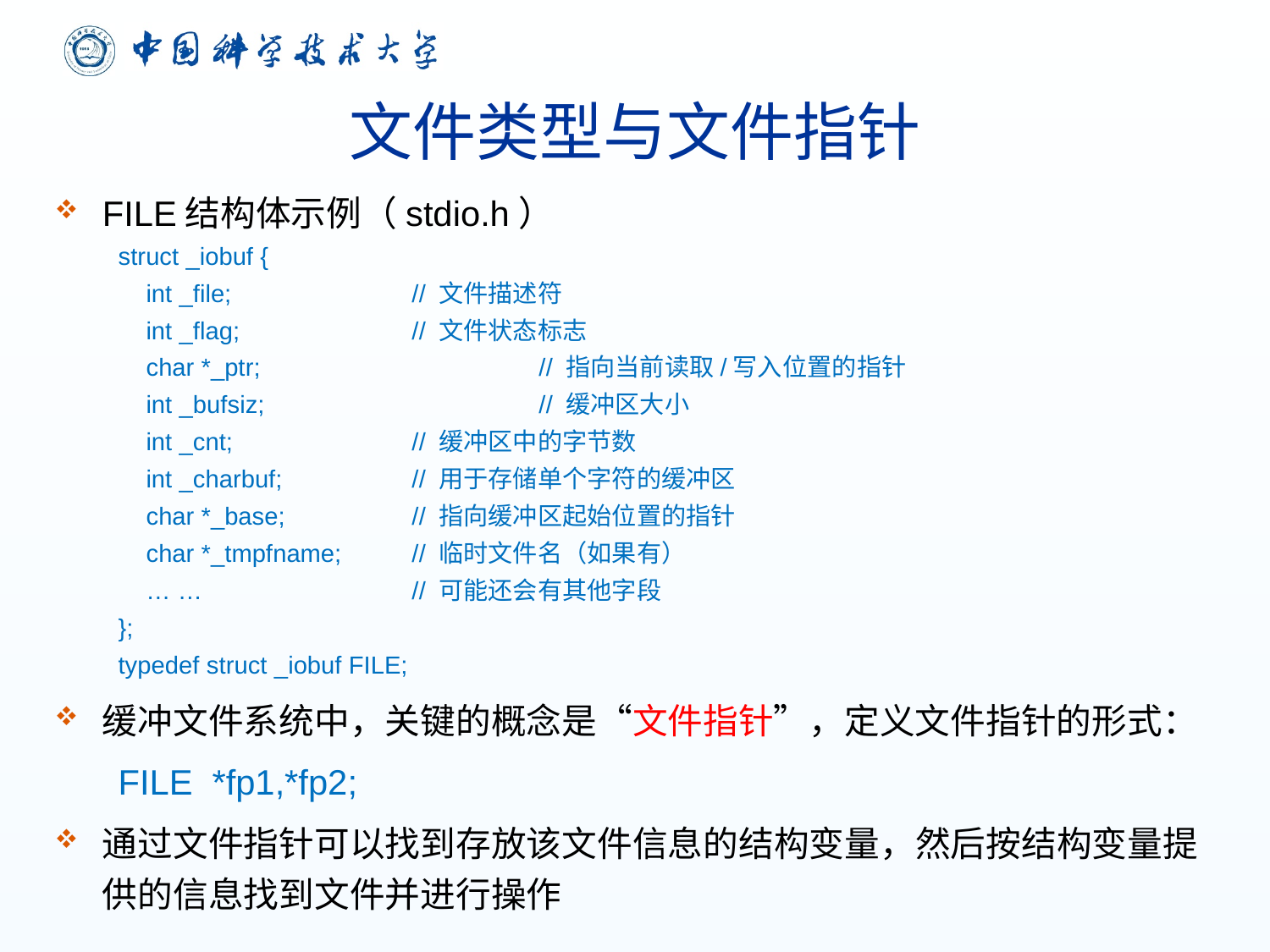

# 文件类型与文件指针
FILE结构体示例（stdio.h）
struct _iobuf {
    int _file;      		// 文件描述符
    int _flag;      		// 文件状态标志
    char *_ptr;     		// 指向当前读取/写入位置的指针
    int _bufsiz;    		// 缓冲区大小
    int _cnt;           	// 缓冲区中的字节数
    int _charbuf;   	// 用于存储单个字符的缓冲区
    char *_base;    	// 指向缓冲区起始位置的指针
    char *_tmpfname; 	// 临时文件名（如果有）
    … … 		// 可能还会有其他字段
};
typedef struct _iobuf FILE;
缓冲文件系统中，关键的概念是“文件指针”，定义文件指针的形式：
FILE  *fp1,*fp2;
通过文件指针可以找到存放该文件信息的结构变量，然后按结构变量提供的信息找到文件并进行操作